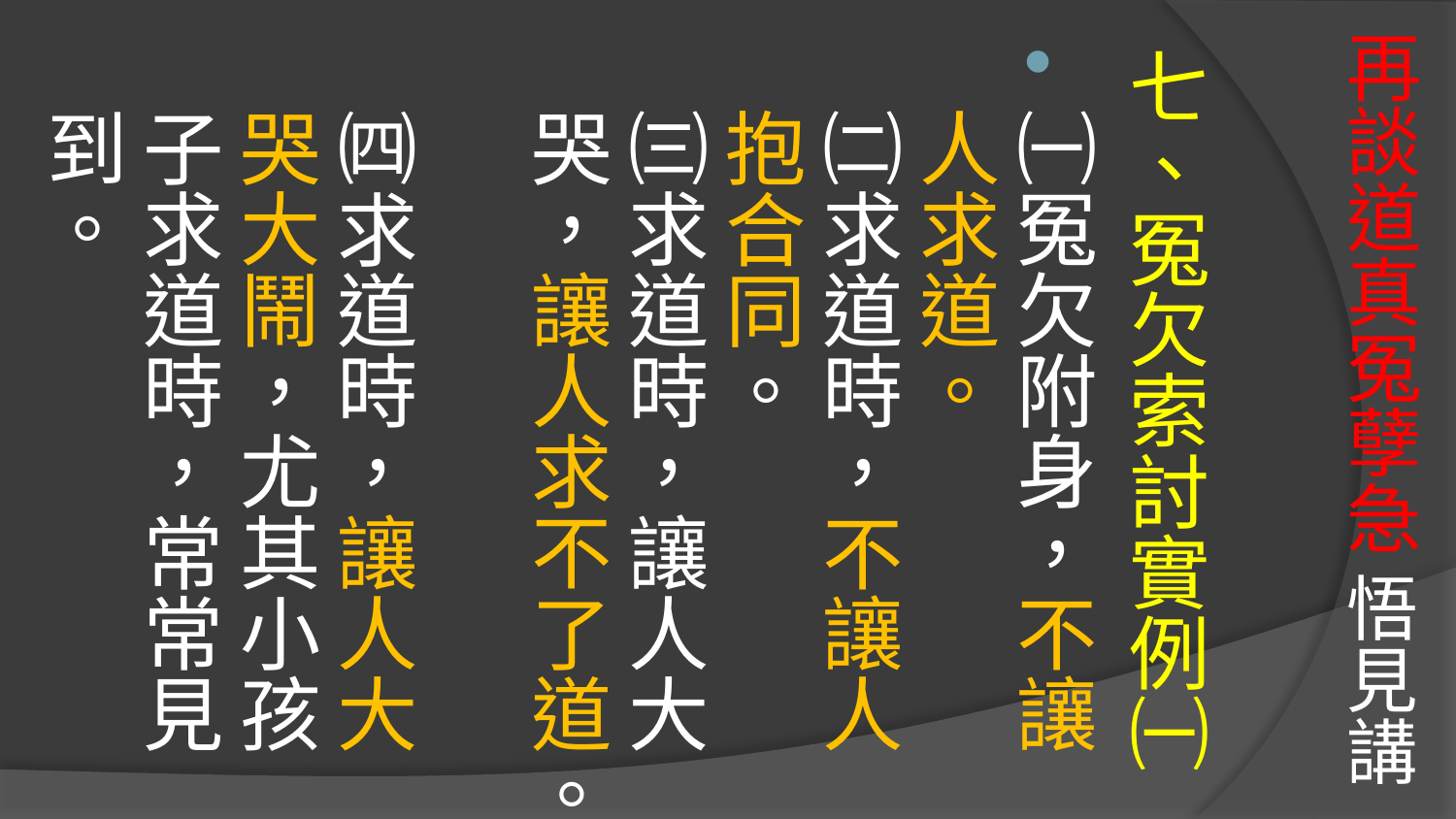

# 再談道真冤孽急 悟見講
七、冤欠索討實例㈠
㈠冤欠附身，不讓人求道。
㈡求道時，不讓人抱合同。
㈢求道時，讓人大哭，讓人求不了道。
㈣求道時，讓人大哭大鬧，尤其小孩子求道時，常常見到。